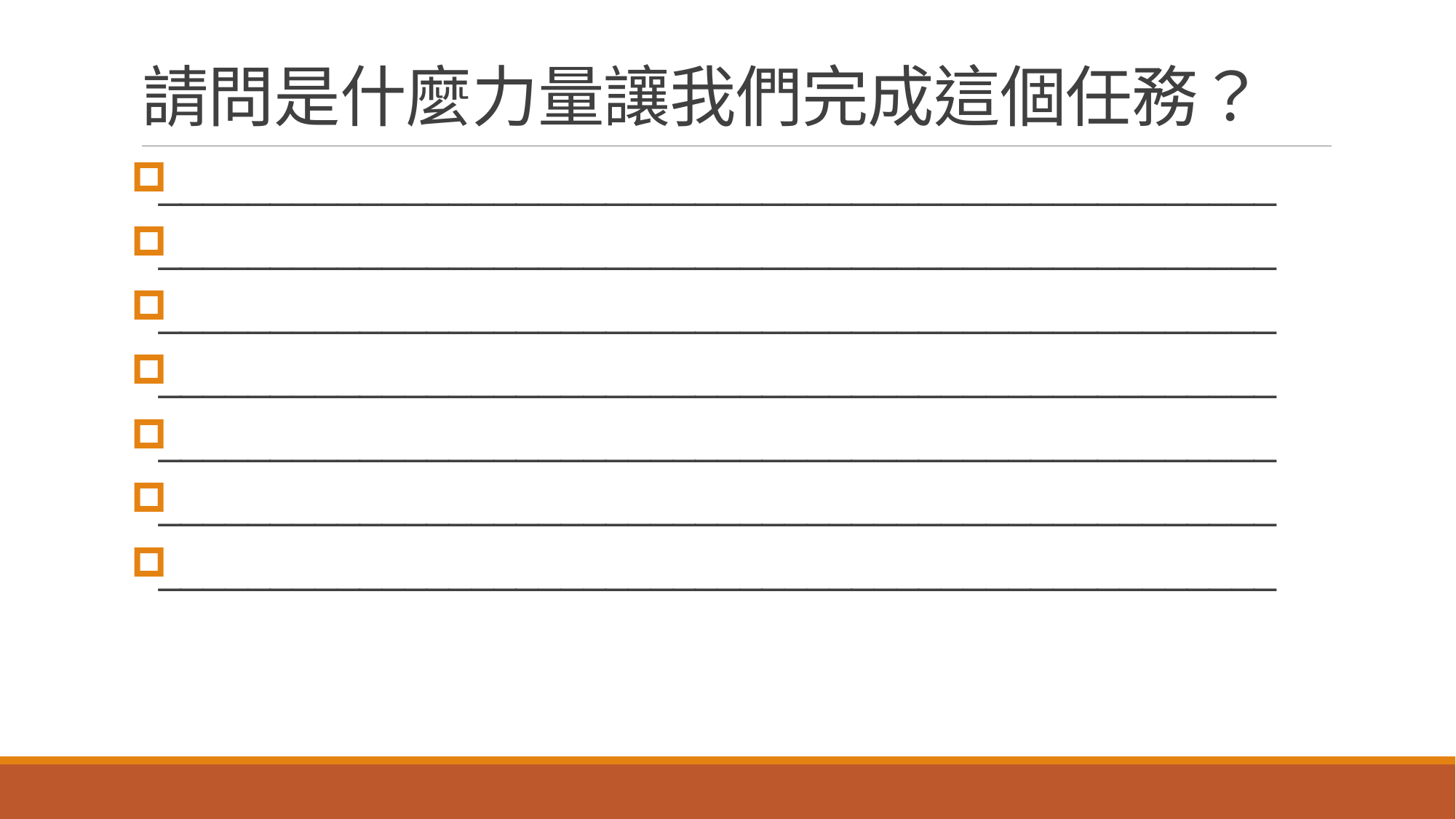

# 請問是什麼力量讓我們完成這個任務？
__________________________________________________
__________________________________________________
__________________________________________________
__________________________________________________
__________________________________________________
__________________________________________________
__________________________________________________